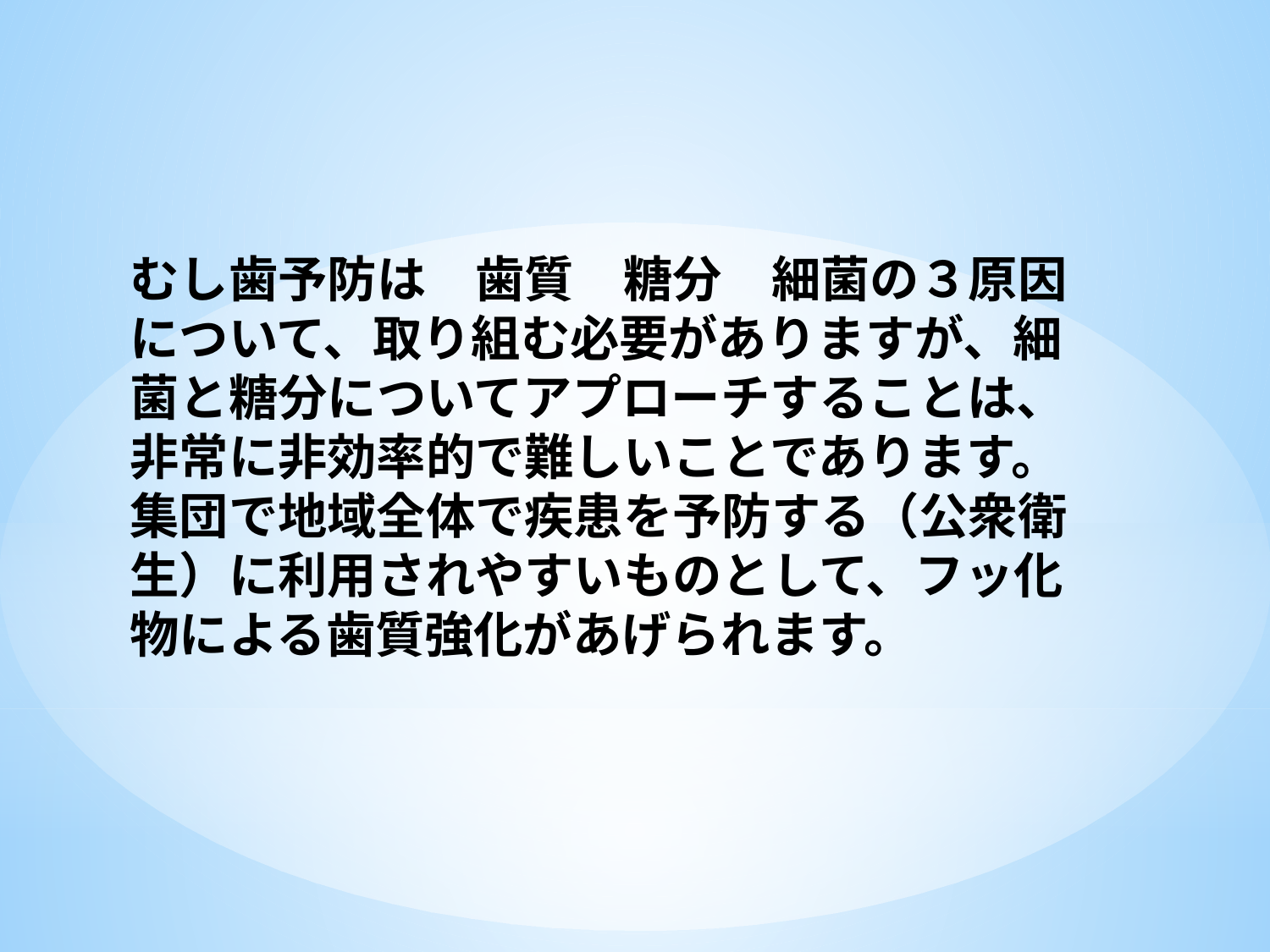

むし歯予防は　歯質　糖分　細菌の３原因について、取り組む必要がありますが、細菌と糖分についてアプローチすることは、
非常に非効率的で難しいことであります。集団で地域全体で疾患を予防する（公衆衛生）に利用されやすいものとして、フッ化物による歯質強化があげられます。